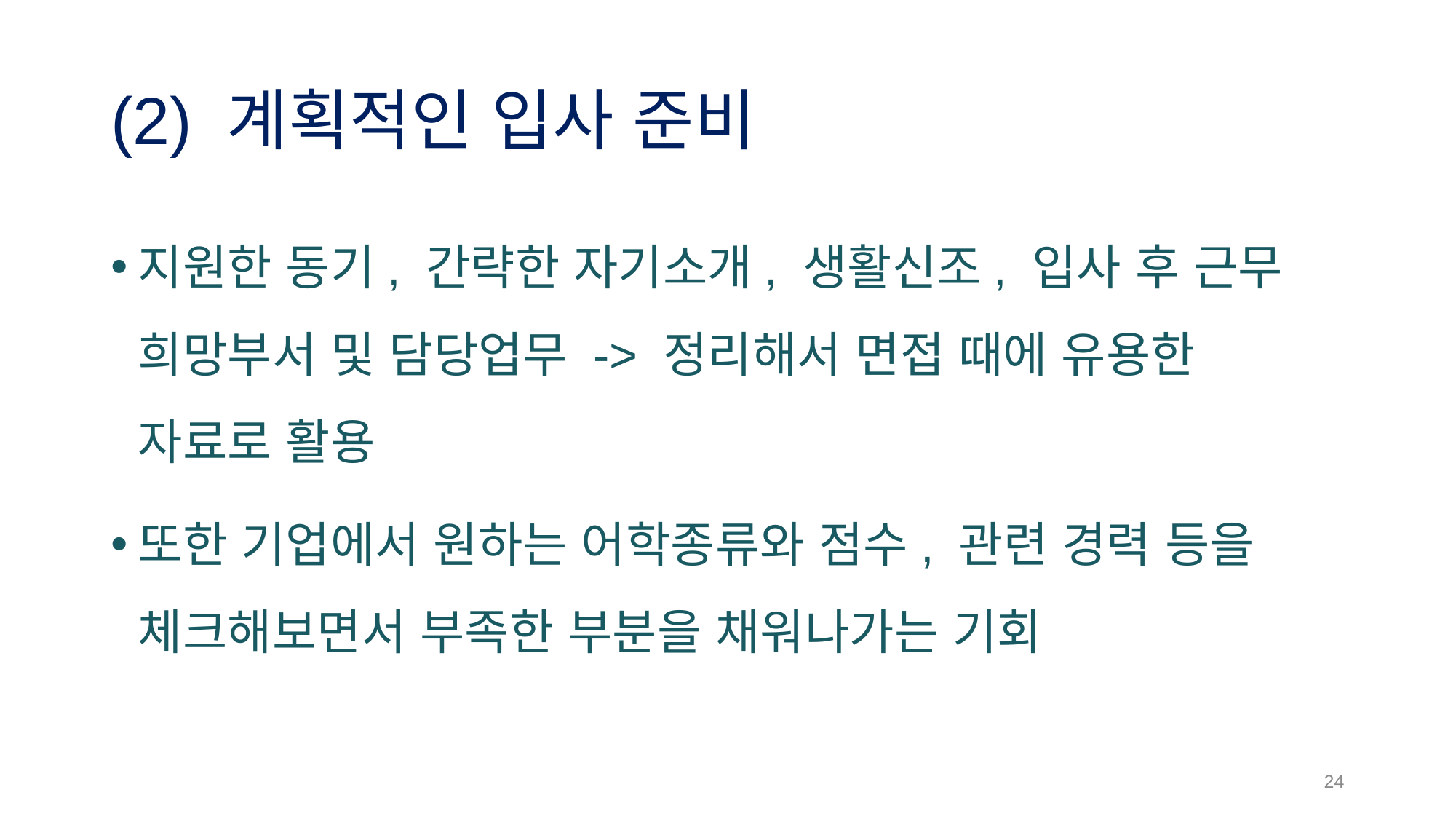

# (2) 계획적인 입사 준비
지원한 동기, 간략한 자기소개, 생활신조, 입사 후 근무 희망부서 및 담당업무 -> 정리해서 면접 때에 유용한 자료로 활용
또한 기업에서 원하는 어학종류와 점수, 관련 경력 등을 체크해보면서 부족한 부분을 채워나가는 기회

24